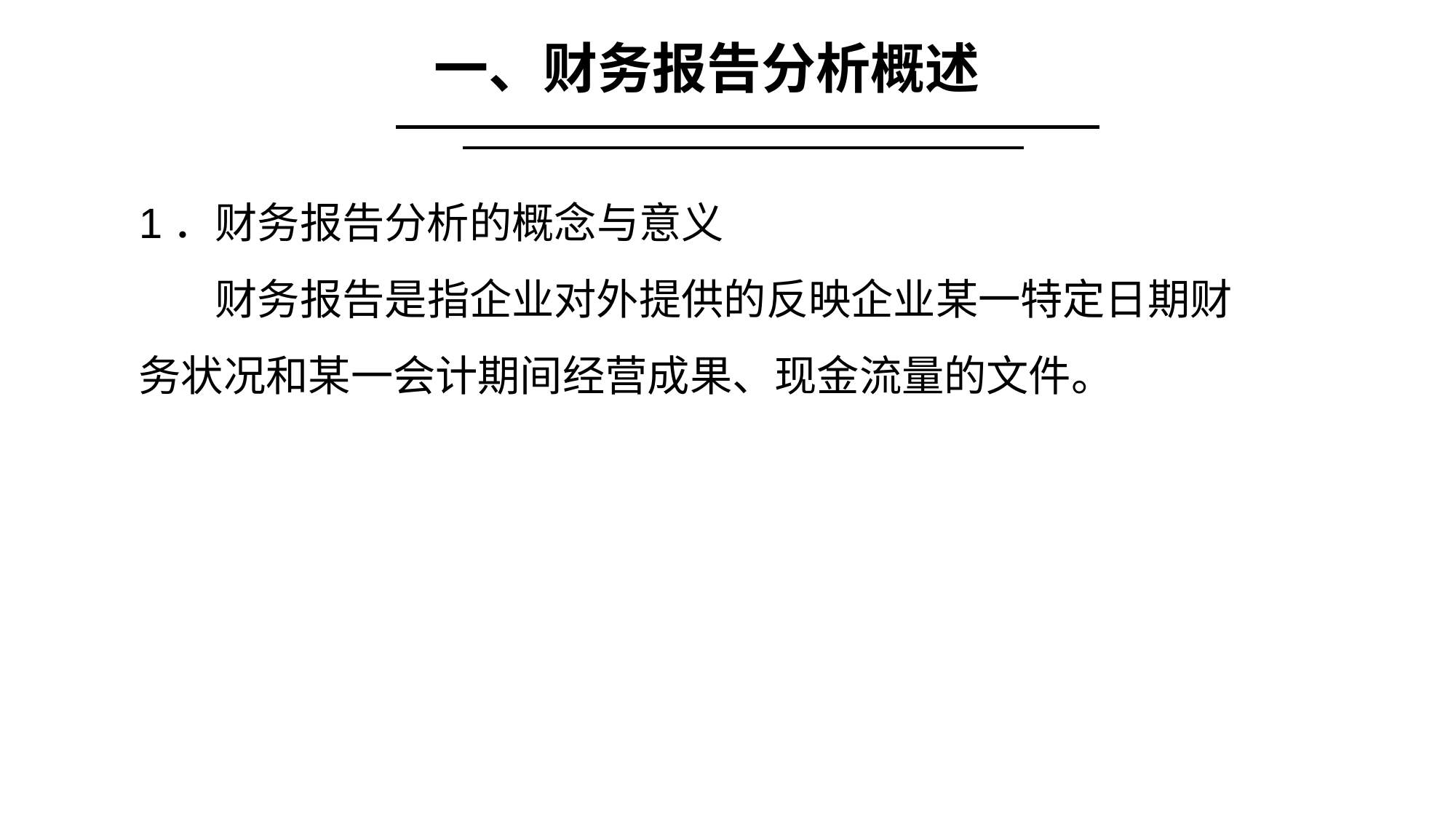

一、财务报告分析概述
1．财务报告分析的概念与意义
       财务报告是指企业对外提供的反映企业某一特定日期财务状况和某一会计期间经营成果、现金流量的文件。